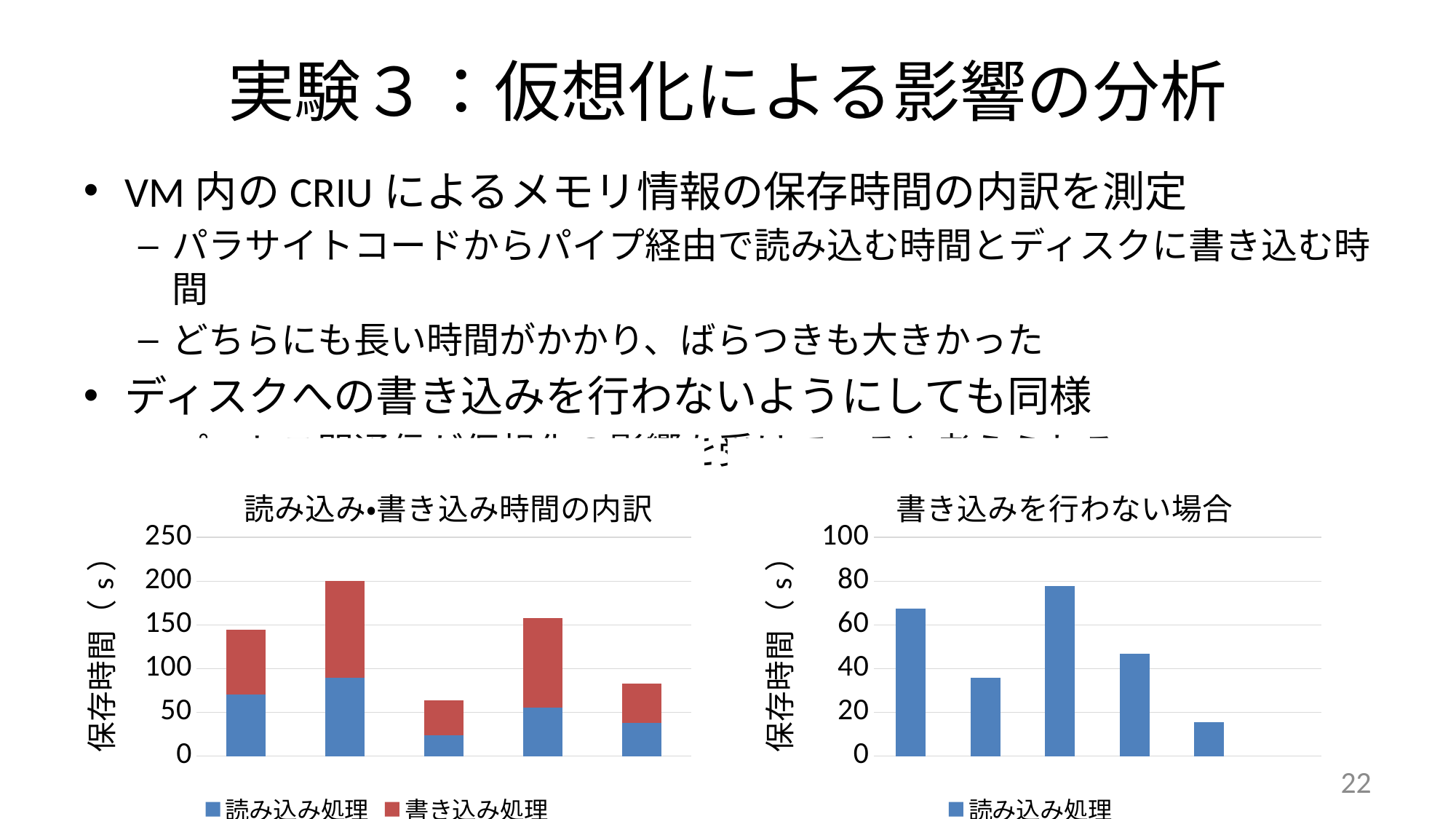

# 実験３：仮想化による影響の分析
VM内のCRIUによるメモリ情報の保存時間の内訳を測定
パラサイトコードからパイプ経由で読み込む時間とディスクに書き込む時間
どちらにも長い時間がかかり、ばらつきも大きかった
ディスクへの書き込みを行わないようにしても同様
プロセス間通信が仮想化の影響を受けていると考えられる

### Chart: 読み込み・書き込み時間の内訳

| Category | 読み込み処理 | 書き込み処理 |
|---|---|---|

### Chart: 書き込みを行わない場合

| Category | 読み込み処理 |
|---|---|
22